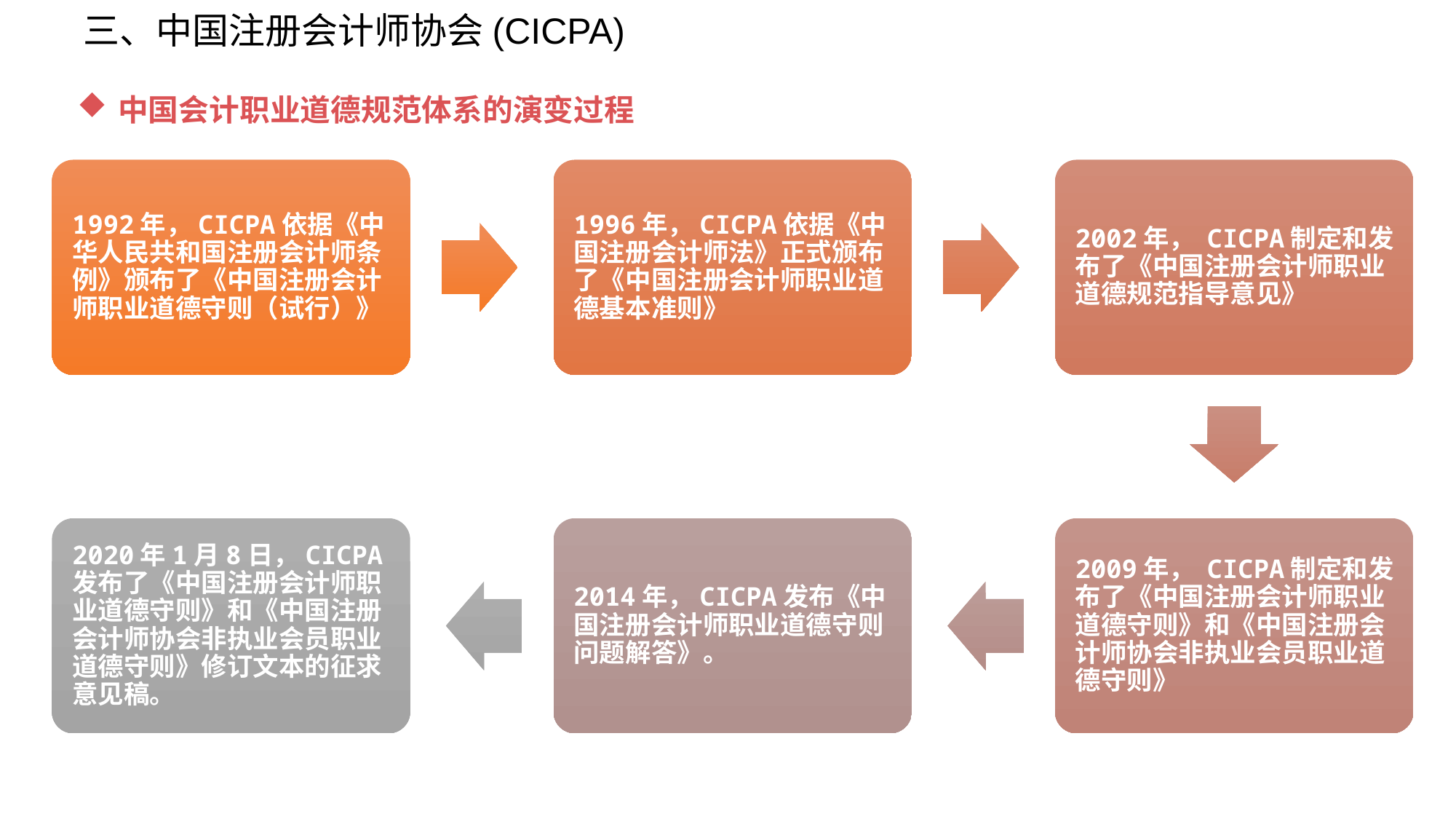

三、中国注册会计师协会(CICPA)
中国会计职业道德规范体系的演变过程
1992年，CICPA依据《中华人民共和国注册会计师条例》颁布了《中国注册会计师职业道德守则（试行）》

1996年，CICPA依据《中国注册会计师法》正式颁布了《中国注册会计师职业道德基本准则》

2002年， CICPA制定和发布了《中国注册会计师职业道德规范指导意见》

2009年， CICPA制定和发布了《中国注册会计师职业道德守则》和《中国注册会计师协会非执业会员职业道德守则》

2014年，CICPA发布《中国注册会计师职业道德守则问题解答》。

2020年1月8日，CICPA发布了《中国注册会计师职业道德守则》和《中国注册会计师协会非执业会员职业道德守则》修订文本的征求意见稿。